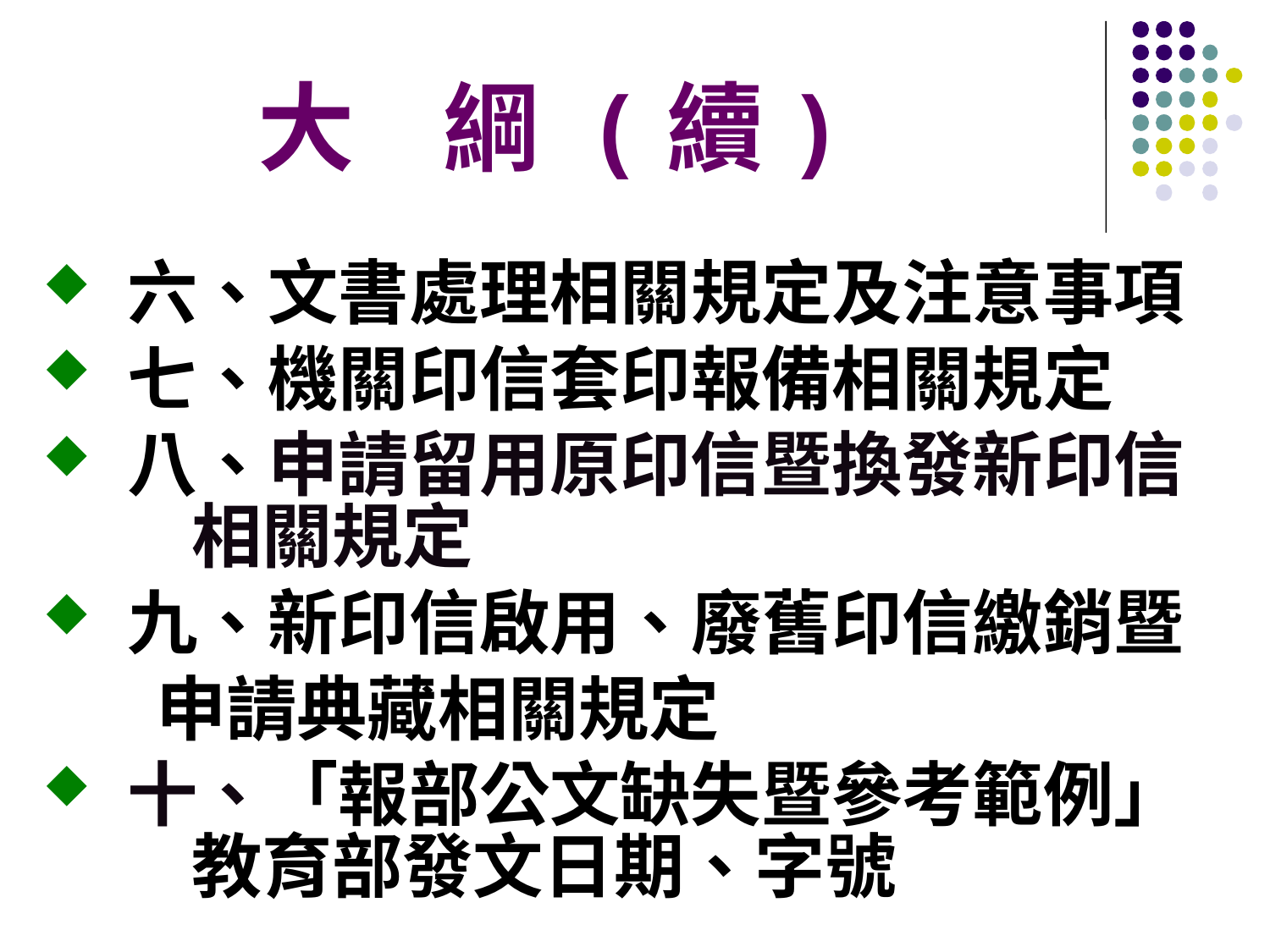

大    綱 (續)
六、文書處理相關規定及注意事項
七、機關印信套印報備相關規定
八、申請留用原印信暨換發新印信
    相關規定
九、新印信啟用、廢舊印信繳銷暨
      申請典藏相關規定
十、「報部公文缺失暨參考範例」
    教育部發文日期、字號